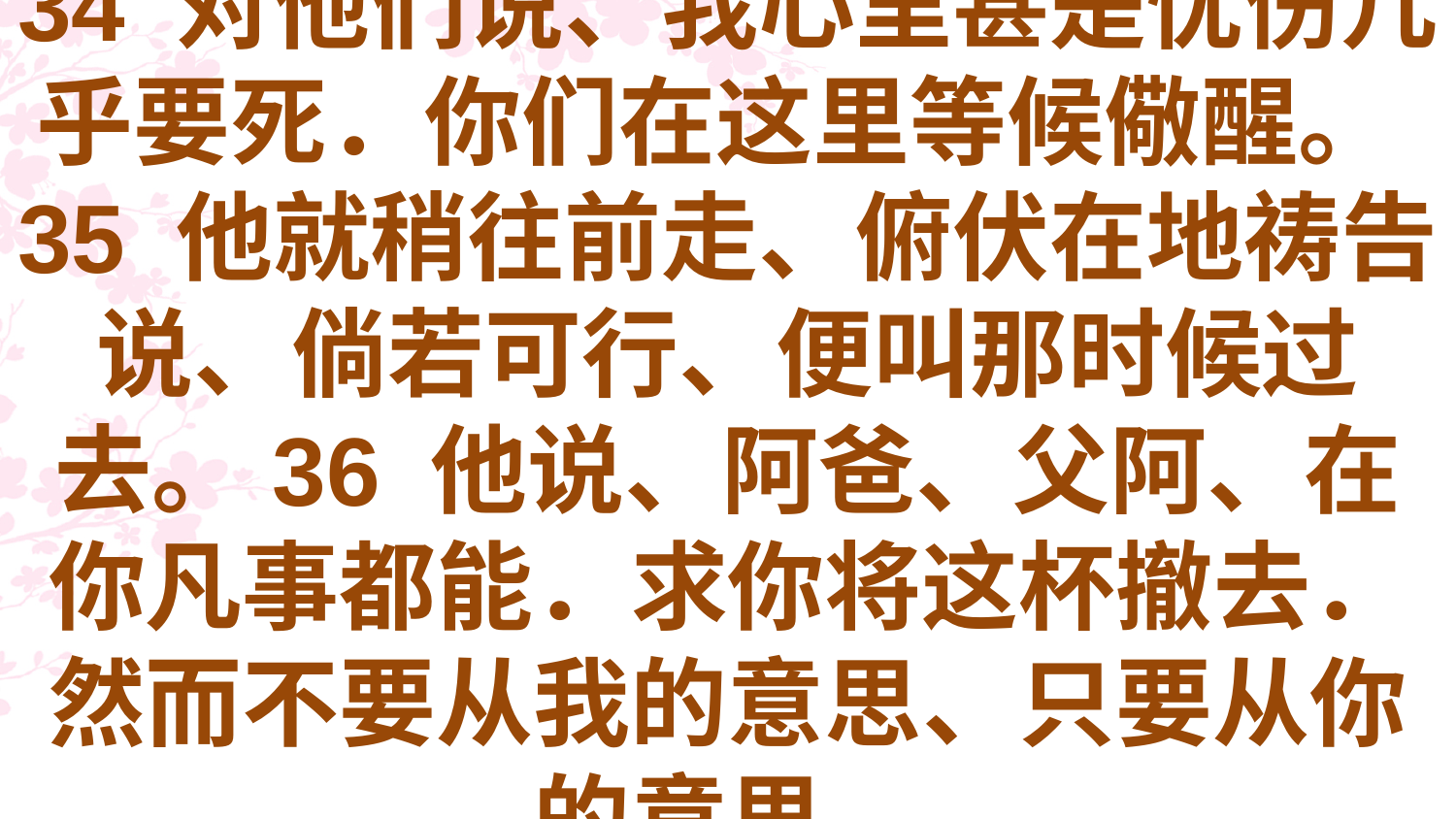

34 对他们说、我心里甚是忧伤几乎要死．你们在这里等候儆醒。35 他就稍往前走、俯伏在地祷告说、倘若可行、便叫那时候过去。36 他说、阿爸、父阿、在你凡事都能．求你将这杯撤去．然而不要从我的意思、只要从你的意思。